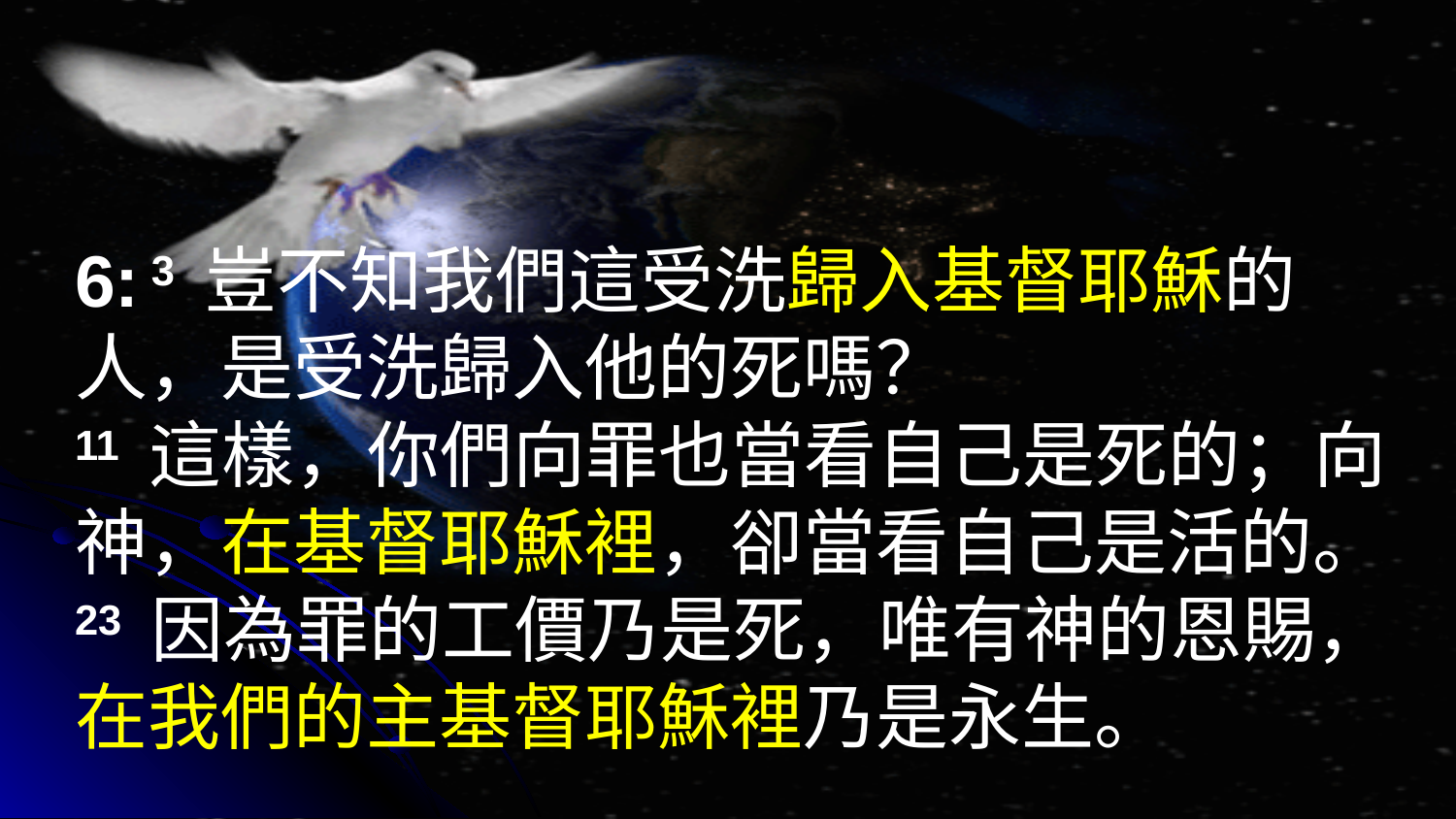

6: 3 豈不知我們這受洗歸入基督耶穌的人，是受洗歸入他的死嗎？
11 這樣，你們向罪也當看自己是死的；向神，在基督耶穌裡，卻當看自己是活的。
23 因為罪的工價乃是死，唯有神的恩賜，在我們的主基督耶穌裡乃是永生。